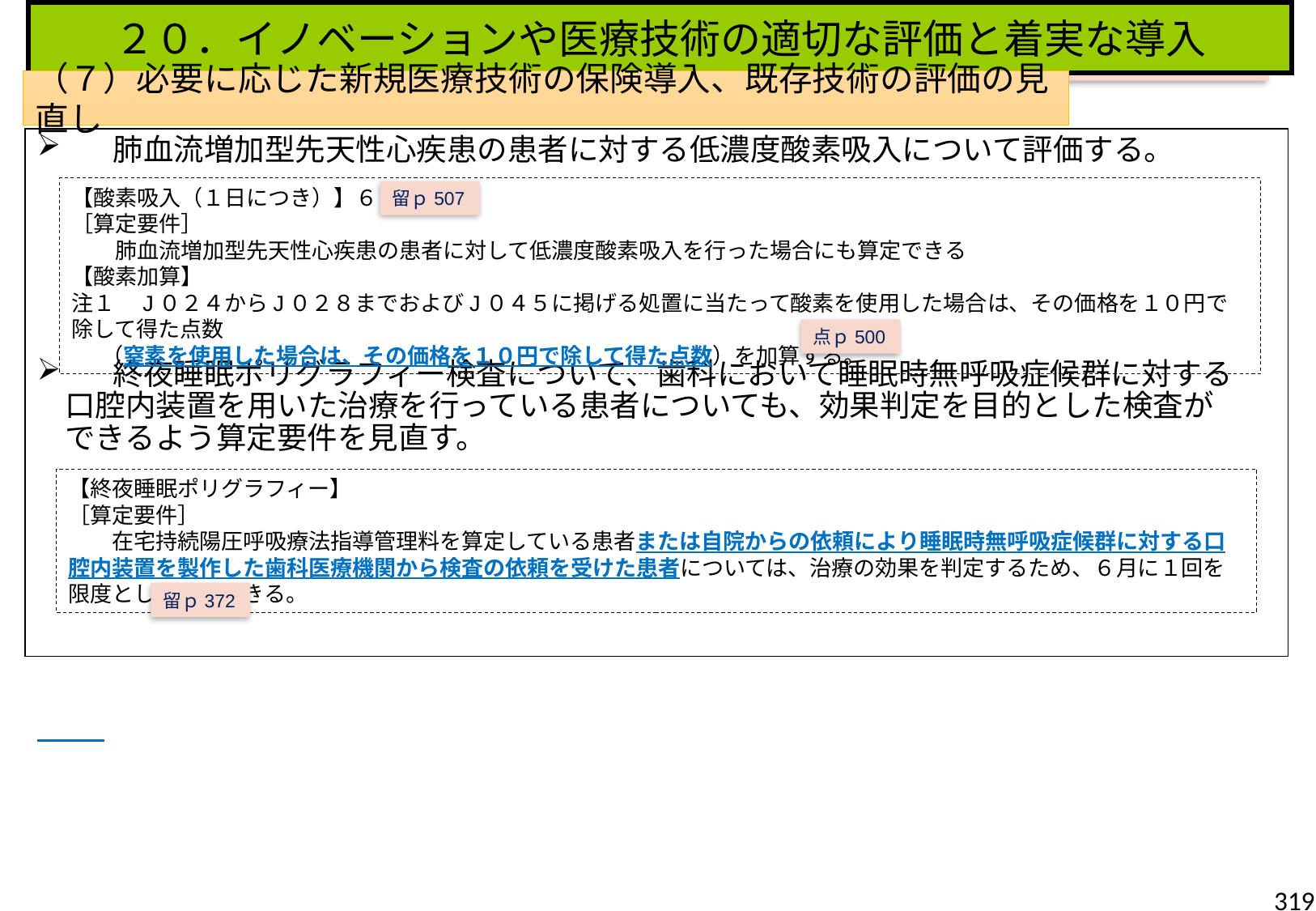

２０．イノベーションや医療技術の適切な評価と着実な導入
点ｐ481，留ｐ501，施告ｐ770，
施通ｐ849，様式ｐ1150
（７）必要に応じた新規医療技術の保険導入、既存技術の評価の見直し
　肺血流増加型先天性心疾患の患者に対する低濃度酸素吸入について評価する。

　終夜睡眠ポリグラフィー検査について、歯科において睡眠時無呼吸症候群に対する
   口腔内装置を用いた治療を行っている患者についても、効果判定を目的とした検査が
   できるよう算定要件を見直す。

【酸素吸入（１日につき）】６５点
［算定要件］
　　肺血流増加型先天性心疾患の患者に対して低濃度酸素吸入を行った場合にも算定できる
【酸素加算】
注１　J０２４からJ０２８までおよびJ０４５に掲げる処置に当たって酸素を使用した場合は、その価格を１０円で除して得た点数
     （窒素を使用した場合は、その価格を１０円で除して得た点数）を加算する。
留ｐ507
点ｐ500
【終夜睡眠ポリグラフィー】
［算定要件］
　　在宅持続陽圧呼吸療法指導管理料を算定している患者または自院からの依頼により睡眠時無呼吸症候群に対する口腔内装置を製作した歯科医療機関から検査の依頼を受けた患者については、治療の効果を判定するため、６月に１回を限度として算定できる。
留ｐ372
319